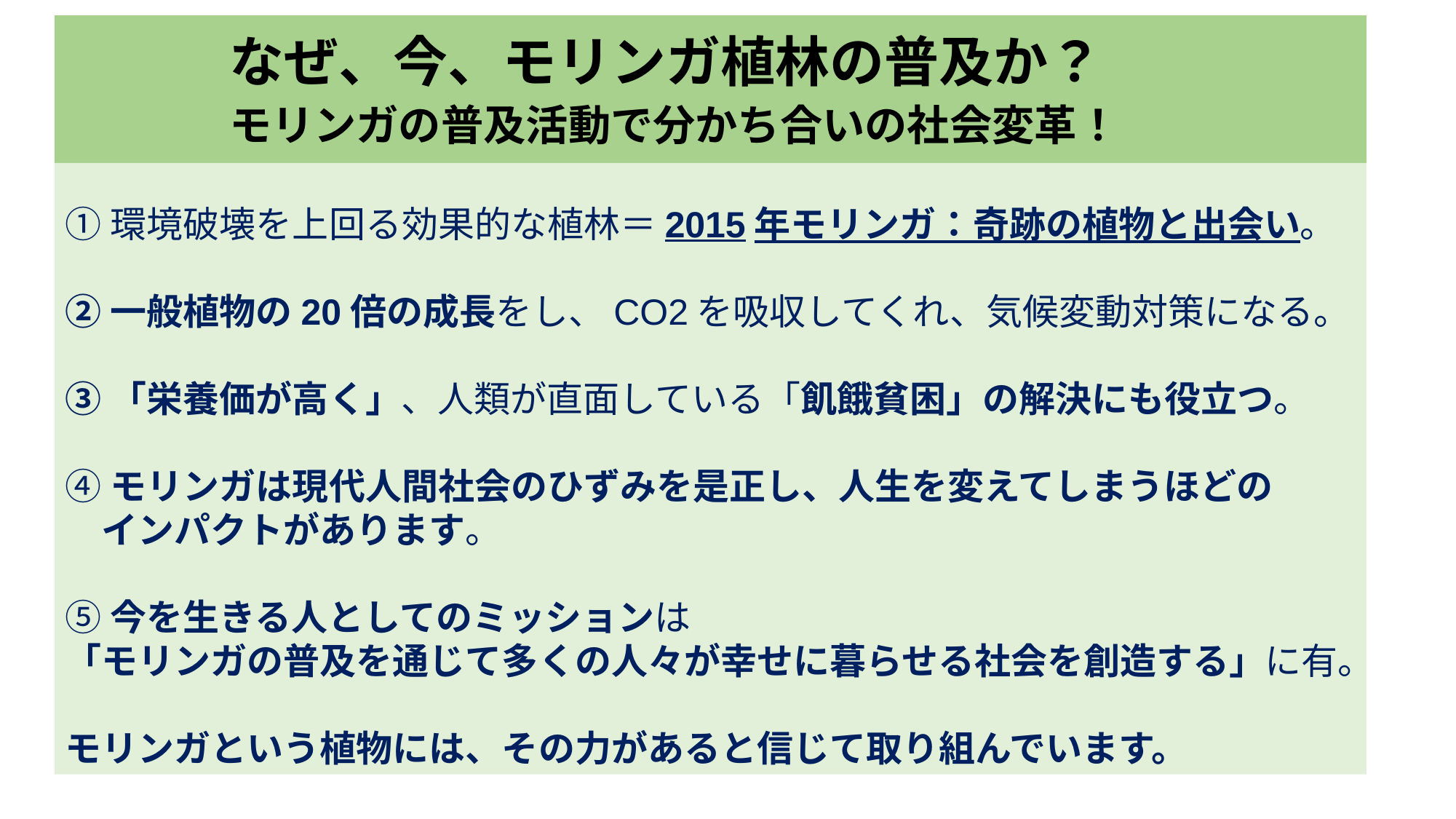

# なぜ、今、モリンガ植林の普及か？ 　　　モリンガの普及活動で分かち合いの社会変革！

①環境破壊を上回る効果的な植林＝2015年モリンガ：奇跡の植物と出会い。

②一般植物の20倍の成長をし、CO2を吸収してくれ、気候変動対策になる。

③「栄養価が高く」、人類が直面している「飢餓貧困」の解決にも役立つ。

④モリンガは現代人間社会のひずみを是正し、人生を変えてしまうほどの
　インパクトがあります。

⑤今を生きる人としてのミッションは
「モリンガの普及を通じて多くの人々が幸せに暮らせる社会を創造する」に有。

モリンガという植物には、その力があると信じて取り組んでいます。